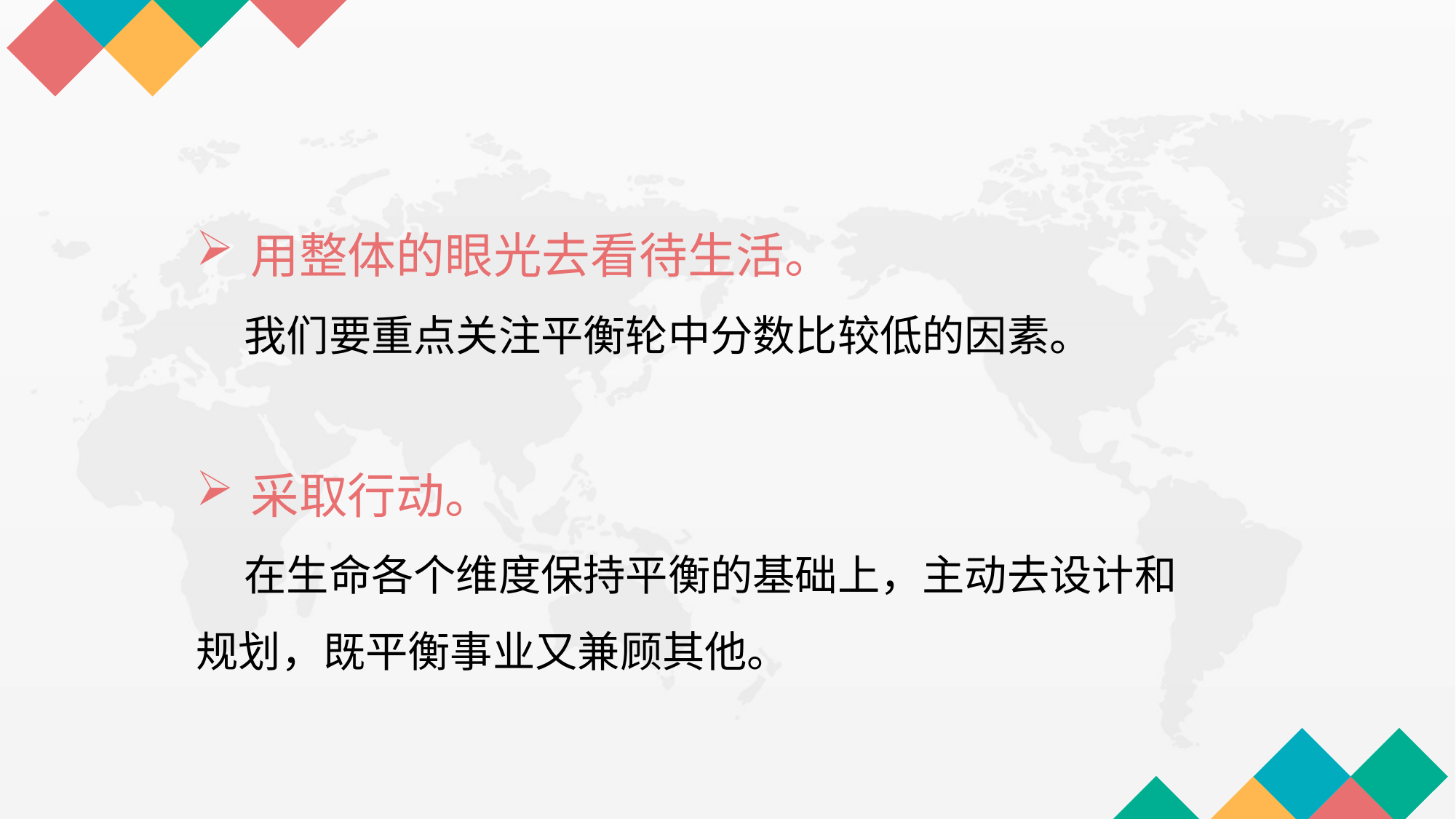

用整体的眼光去看待生活。
    我们要重点关注平衡轮中分数比较低的因素。

采取行动。
    在生命各个维度保持平衡的基础上，主动去设计和规划，既平衡事业又兼顾其他。